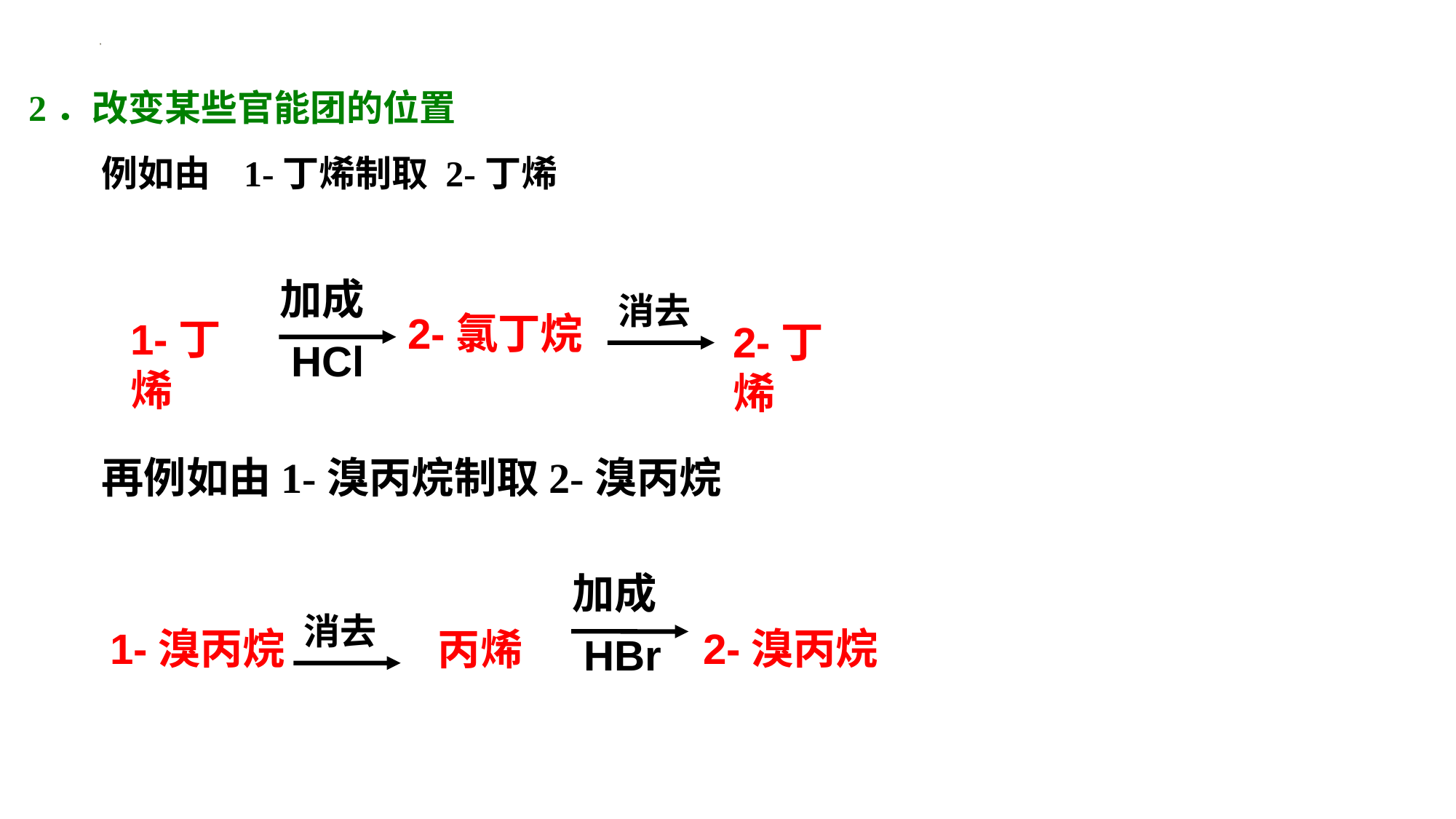

2．改变某些官能团的位置
例如由   1­-丁烯制取 2­-丁烯
加成
 HCl

消去

2-氯丁烷
1-丁烯
2-丁烯
再例如由1-­溴丙烷制取2-­溴丙烷
加成
 HBr

消去

1-溴丙烷
2-溴丙烷
丙烯